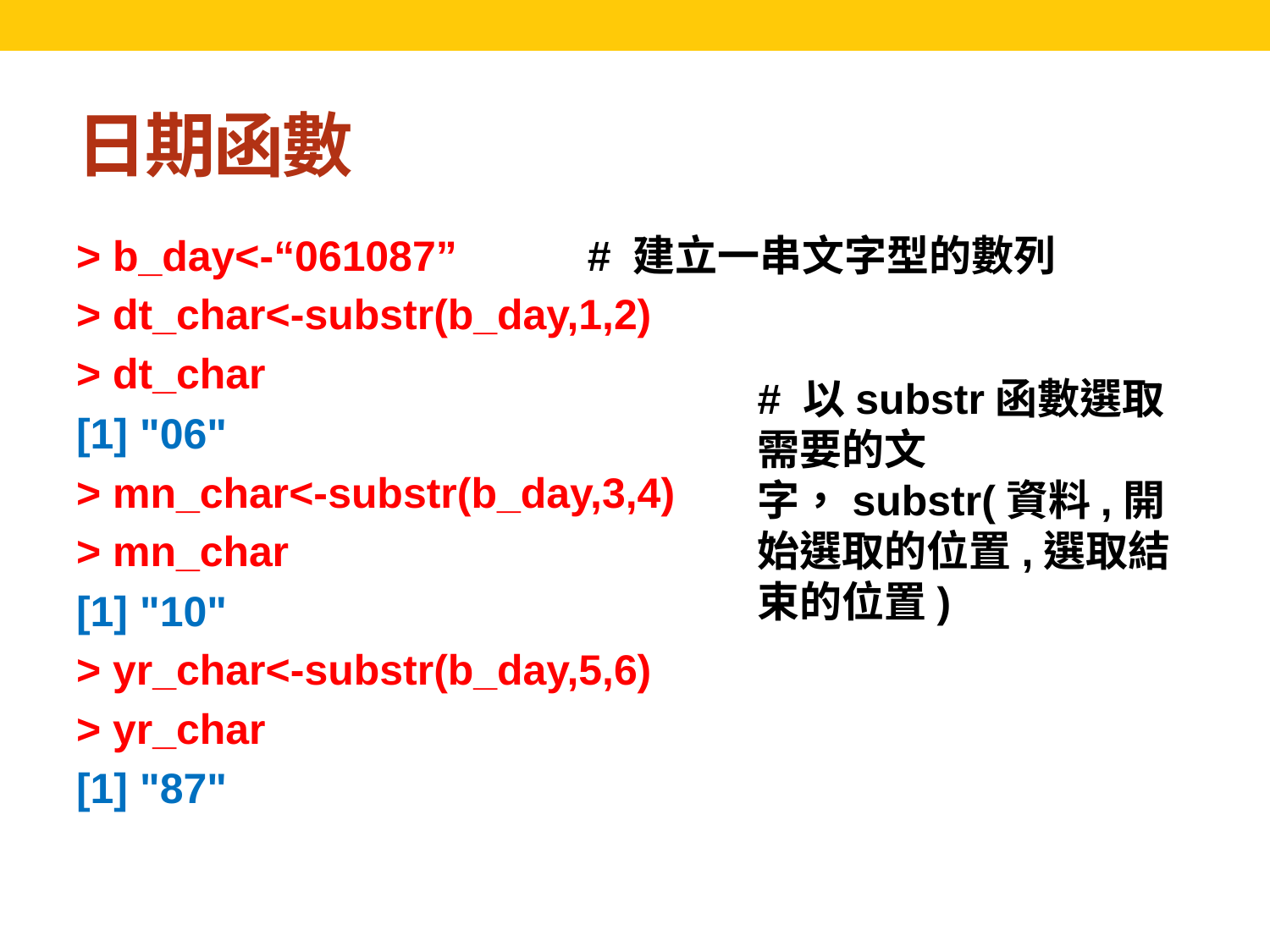

# 日期函數
> b_day<-“061087”           # 建立一串文字型的數列
> dt_char<-substr(b_day,1,2)
> dt_char
[1] "06"
> mn_char<-substr(b_day,3,4)
> mn_char
[1] "10"
> yr_char<-substr(b_day,5,6)
> yr_char
[1] "87"
# 以substr函數選取需要的文字，substr(資料,開始選取的位置,選取結束的位置)